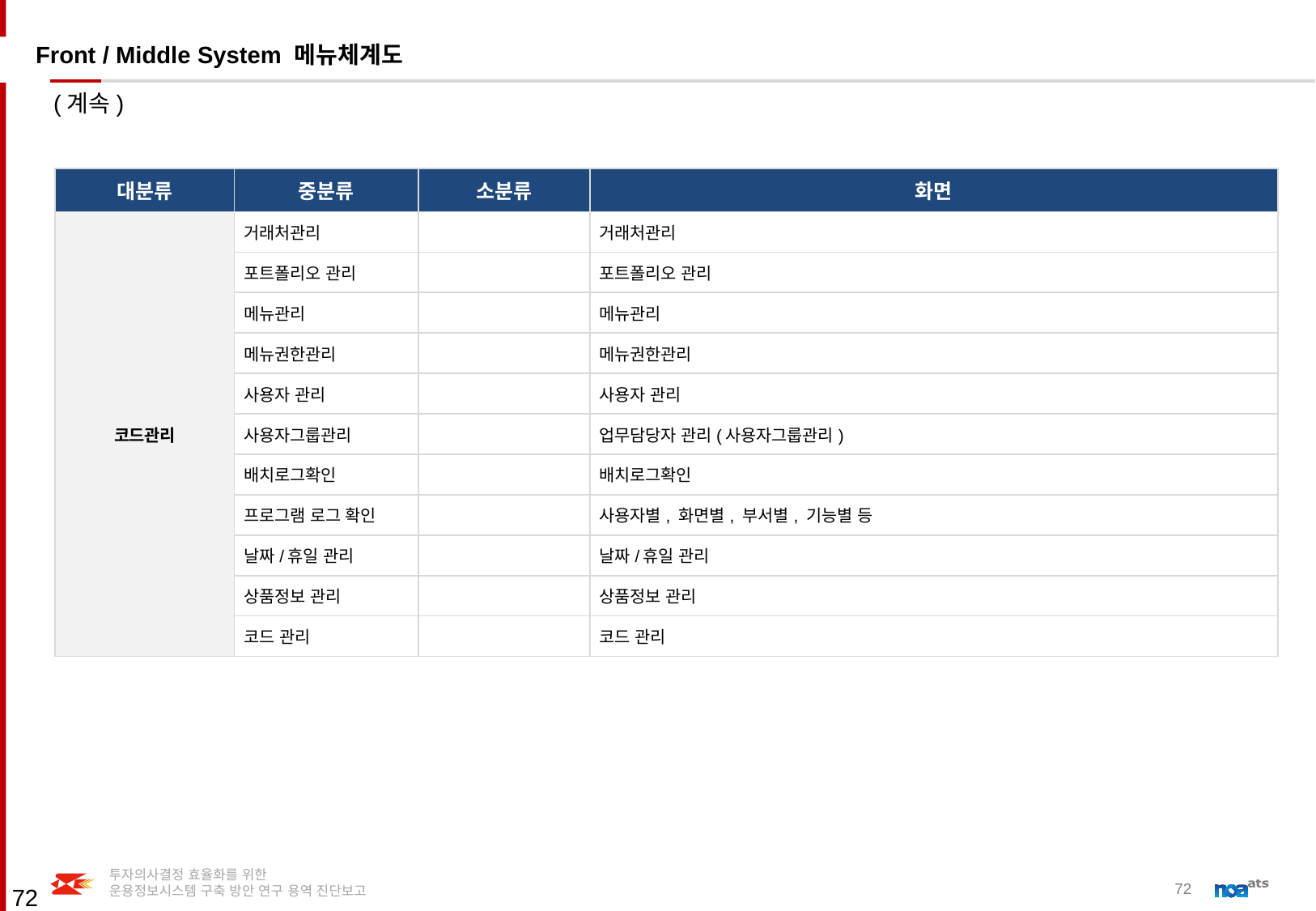

Front / Middle System 메뉴체계도
(계속)
| 대분류 | 중분류 | 소분류 | 화면 |
| --- | --- | --- | --- |
| 코드관리 | 거래처관리 |  | 거래처관리 |
|  | 포트폴리오 관리 |  | 포트폴리오 관리 |
|  | 메뉴관리 |  | 메뉴관리 |
|  | 메뉴권한관리 |  | 메뉴권한관리 |
|  | 사용자 관리 |  | 사용자 관리 |
|  | 사용자그룹관리 |  | 업무담당자 관리(사용자그룹관리) |
|  | 배치로그확인 |  | 배치로그확인 |
|  | 프로그램 로그 확인 |  | 사용자별, 화면별, 부서별, 기능별 등 |
|  | 날짜/휴일 관리 |  | 날짜/휴일 관리 |
|  | 상품정보 관리 |  | 상품정보 관리 |
|  | 코드 관리 |  | 코드 관리 |

72